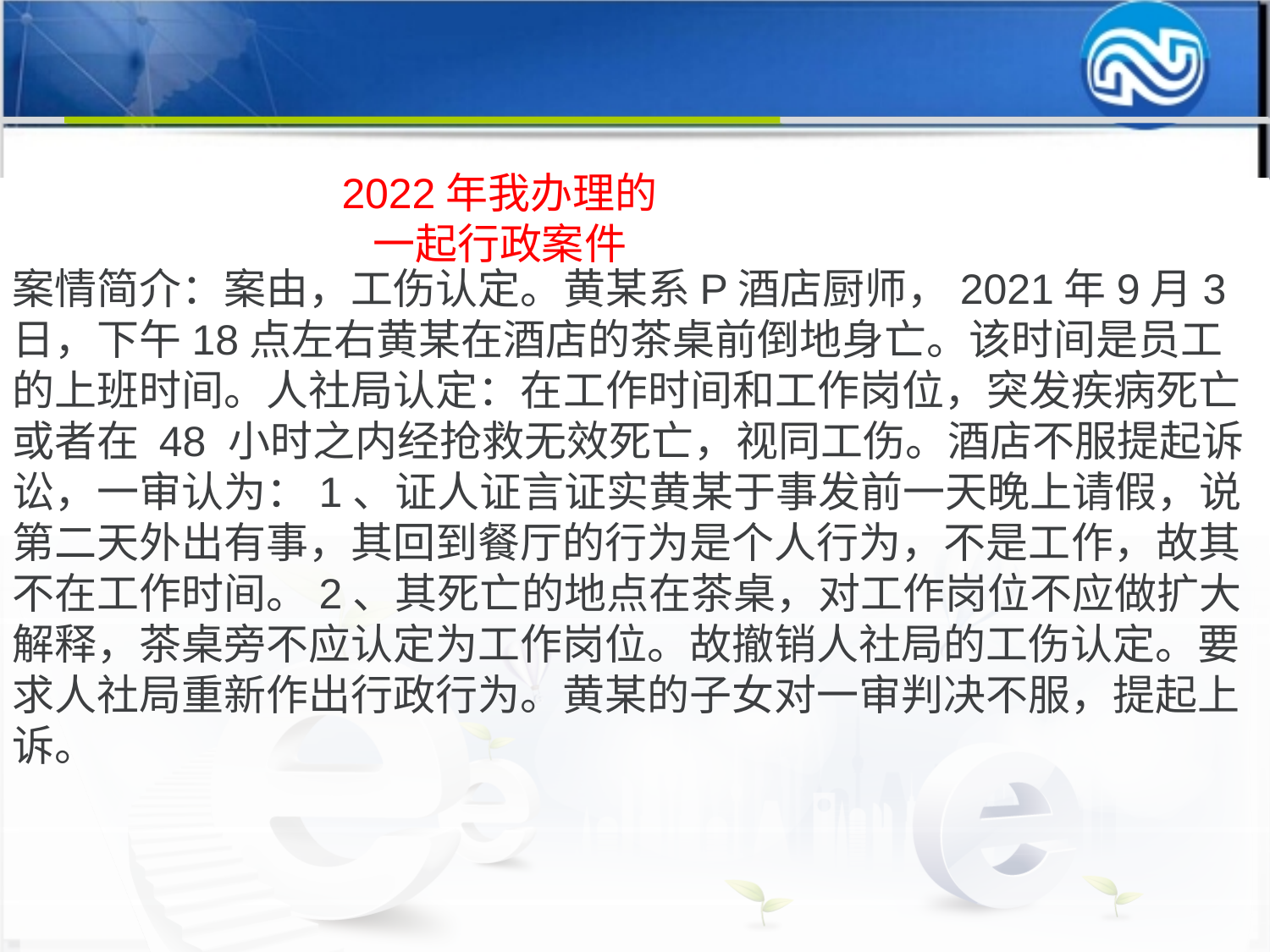

2022年我办理的
一起行政案件
案情简介：案由，工伤认定。黄某系P酒店厨师，2021年9月3日，下午18点左右黄某在酒店的茶桌前倒地身亡。该时间是员工的上班时间。人社局认定：在工作时间和工作岗位，突发疾病死亡或者在 48 小时之内经抢救无效死亡，视同工伤。酒店不服提起诉讼，一审认为：1、证人证言证实黄某于事发前一天晚上请假，说第二天外出有事，其回到餐厅的行为是个人行为，不是工作，故其不在工作时间。2、其死亡的地点在茶桌，对工作岗位不应做扩大解释，茶桌旁不应认定为工作岗位。故撤销人社局的工伤认定。要求人社局重新作出行政行为。黄某的子女对一审判决不服，提起上诉。